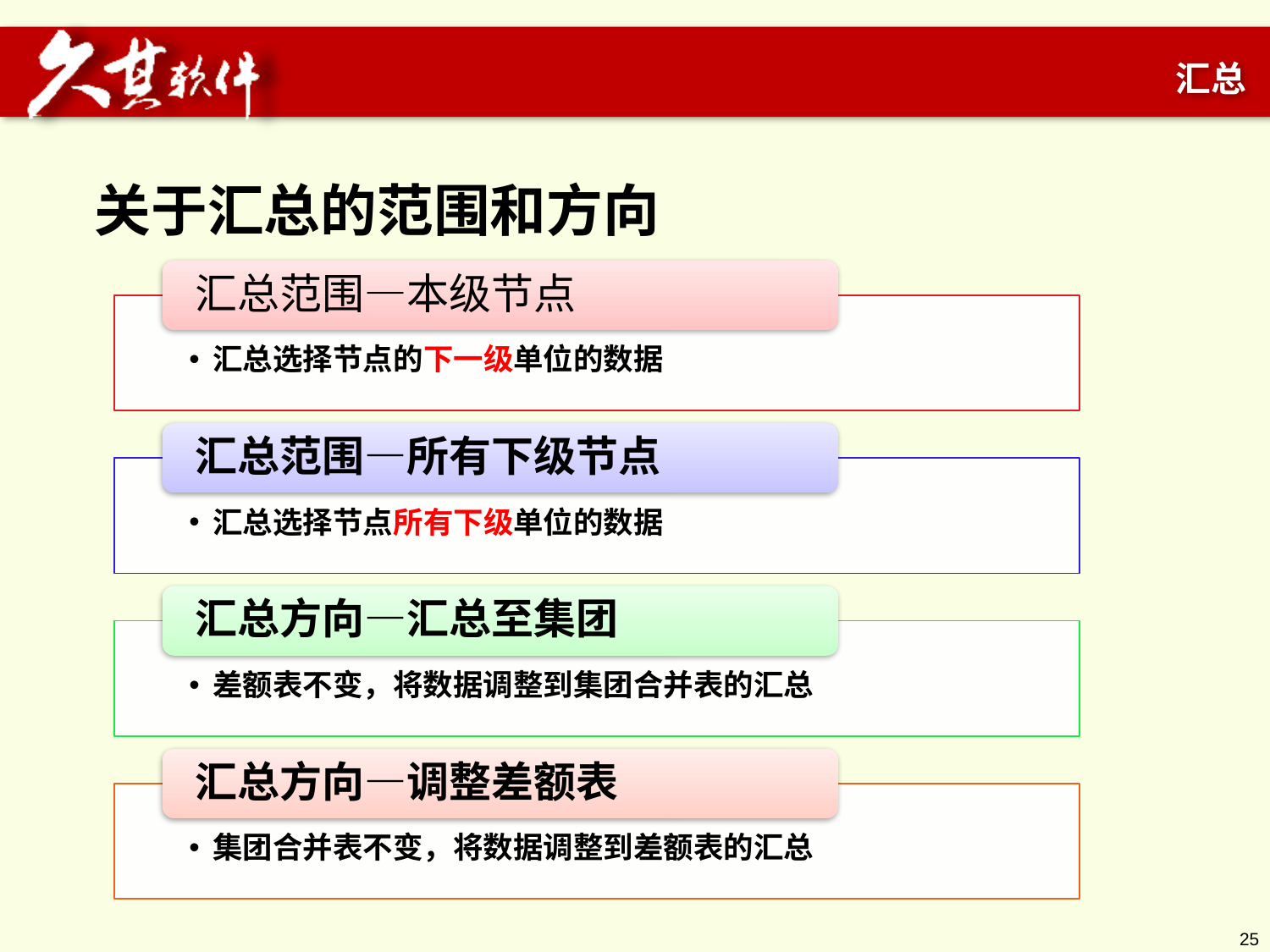

# 汇总
关于汇总的范围和方向
汇总选择节点的下一级单位的数据
汇总范围—本级节点
汇总选择节点所有下级单位的数据
汇总范围—所有下级节点
差额表不变，将数据调整到集团合并表的汇总
汇总方向—汇总至集团
集团合并表不变，将数据调整到差额表的汇总
汇总方向—调整差额表
25